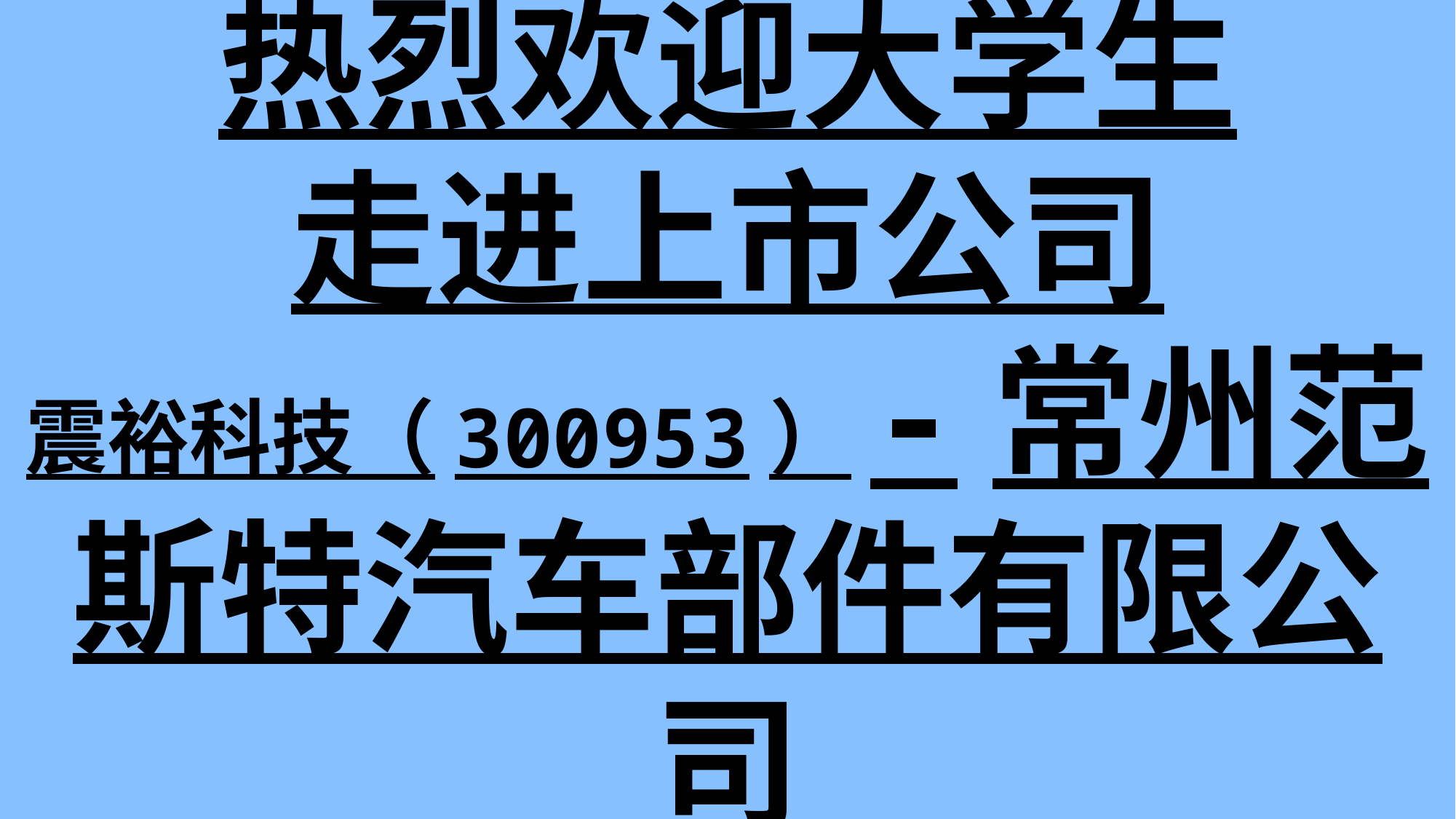

热烈欢迎大学生
走进上市公司
震裕科技（300953）-常州范斯特汽车部件有限公司
# 宁波震裕科技欢迎您 莅临参观指导！